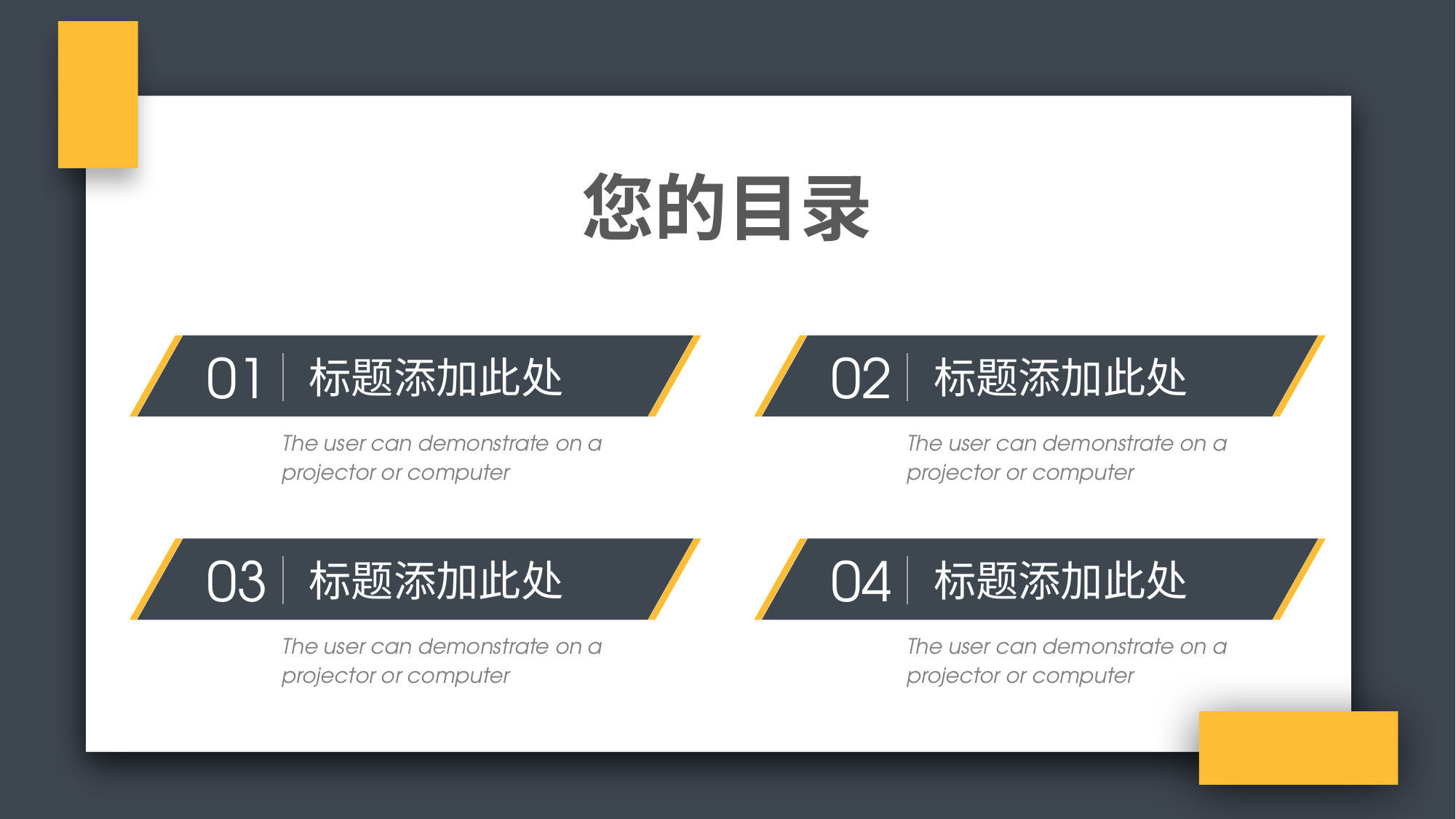

您的目录

01
标题添加此处
The user can demonstrate on a projector or computer

02
标题添加此处
The user can demonstrate on a projector or computer

03
标题添加此处
The user can demonstrate on a projector or computer

04
标题添加此处
The user can demonstrate on a projector or computer